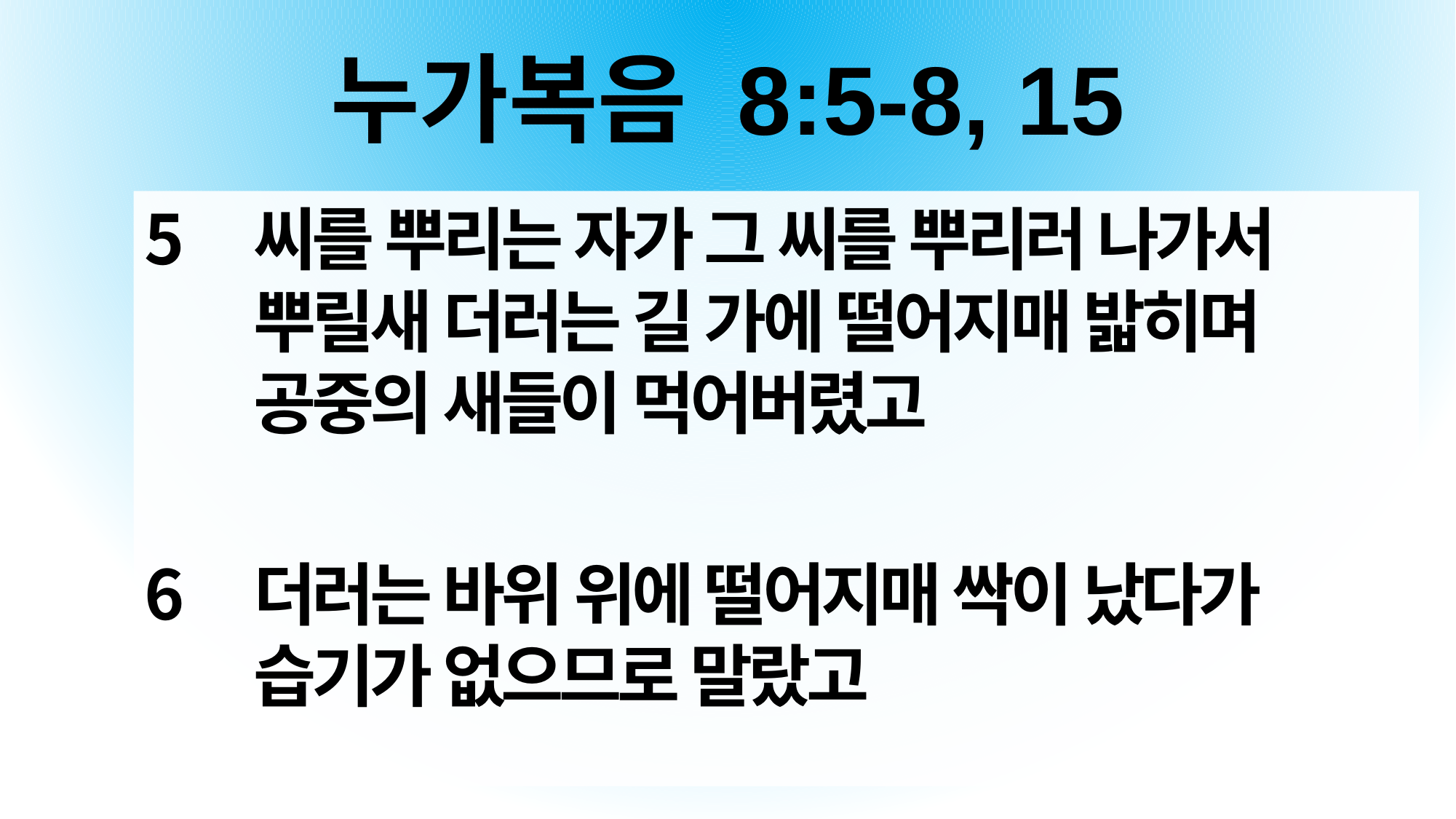

# 누가복음 8:5-8, 15
씨를 뿌리는 자가 그 씨를 뿌리러 나가서 뿌릴새 더러는 길 가에 떨어지매 밟히며 공중의 새들이 먹어버렸고

더러는 바위 위에 떨어지매 싹이 났다가 습기가 없으므로 말랐고